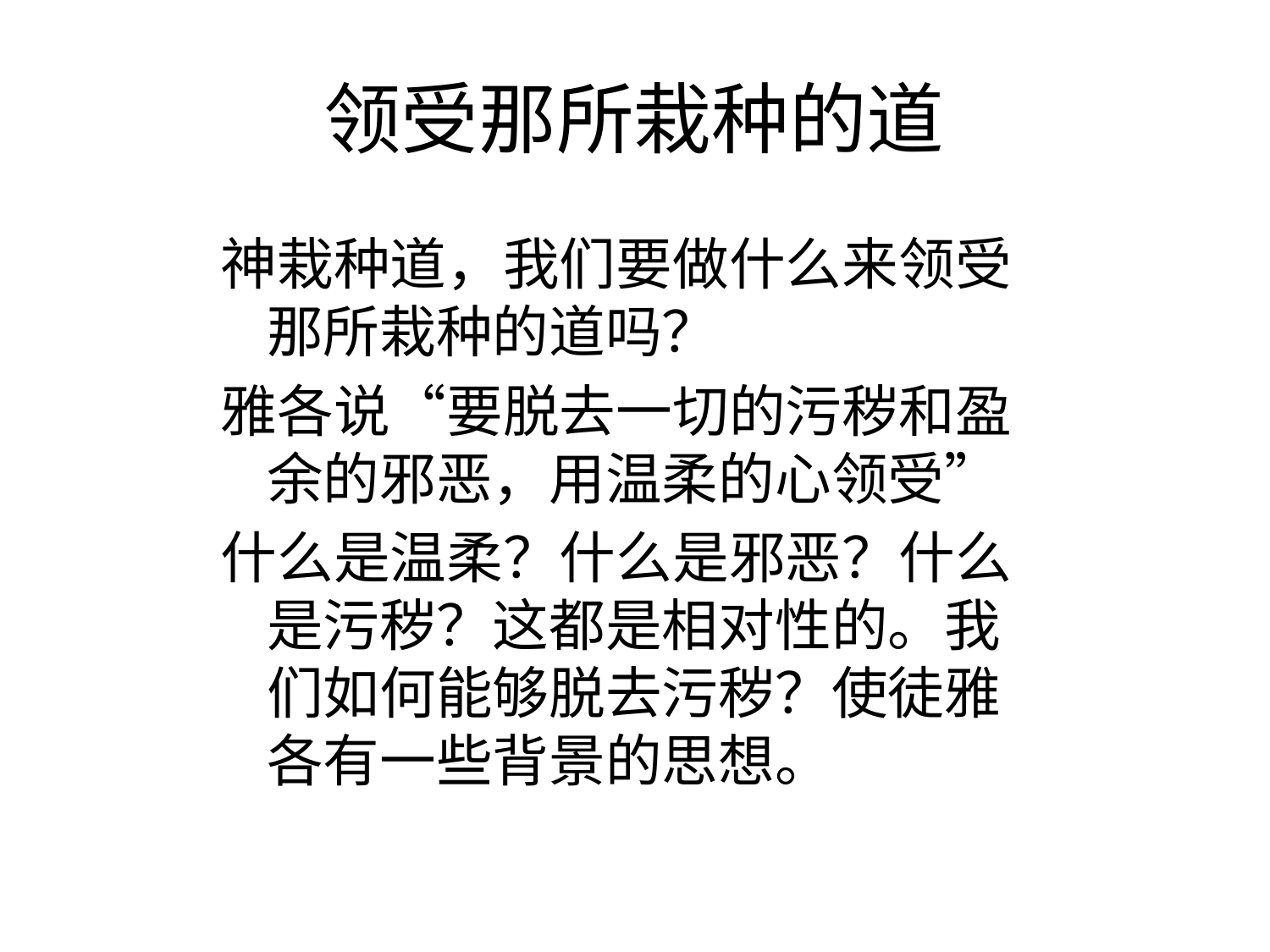

# 领受那所栽种的道
神栽种道，我们要做什么来领受那所栽种的道吗？
雅各说“要脱去一切的污秽和盈余的邪恶，用温柔的心领受”
什么是温柔？什么是邪恶？什么是污秽？这都是相对性的。我们如何能够脱去污秽？使徒雅各有一些背景的思想。